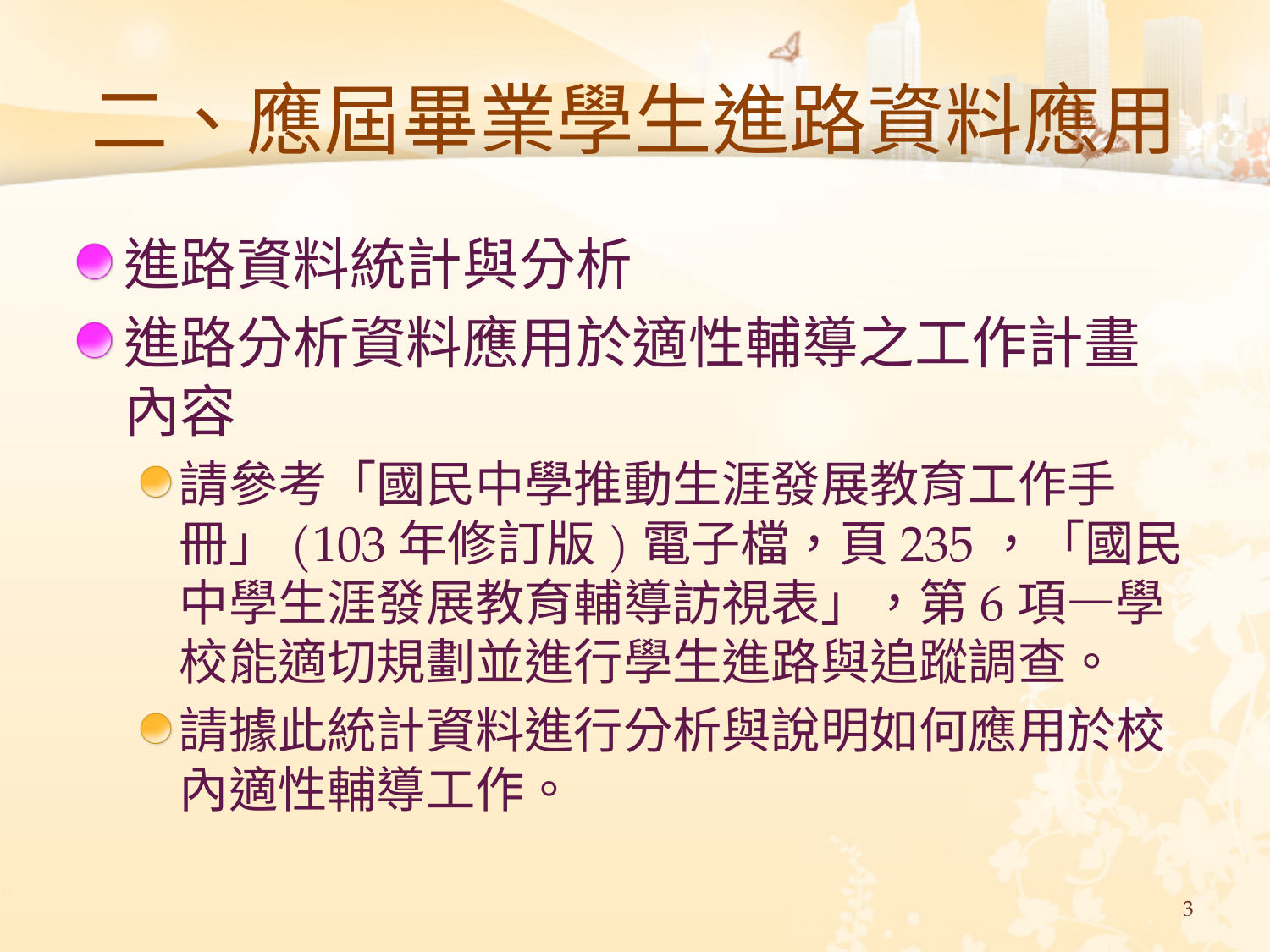

# 二、應屆畢業學生進路資料應用
進路資料統計與分析
進路分析資料應用於適性輔導之工作計畫內容
請參考「國民中學推動生涯發展教育工作手冊」(103年修訂版)電子檔，頁235，「國民中學生涯發展教育輔導訪視表」，第6項—學校能適切規劃並進行學生進路與追蹤調查。
請據此統計資料進行分析與說明如何應用於校內適性輔導工作。
3